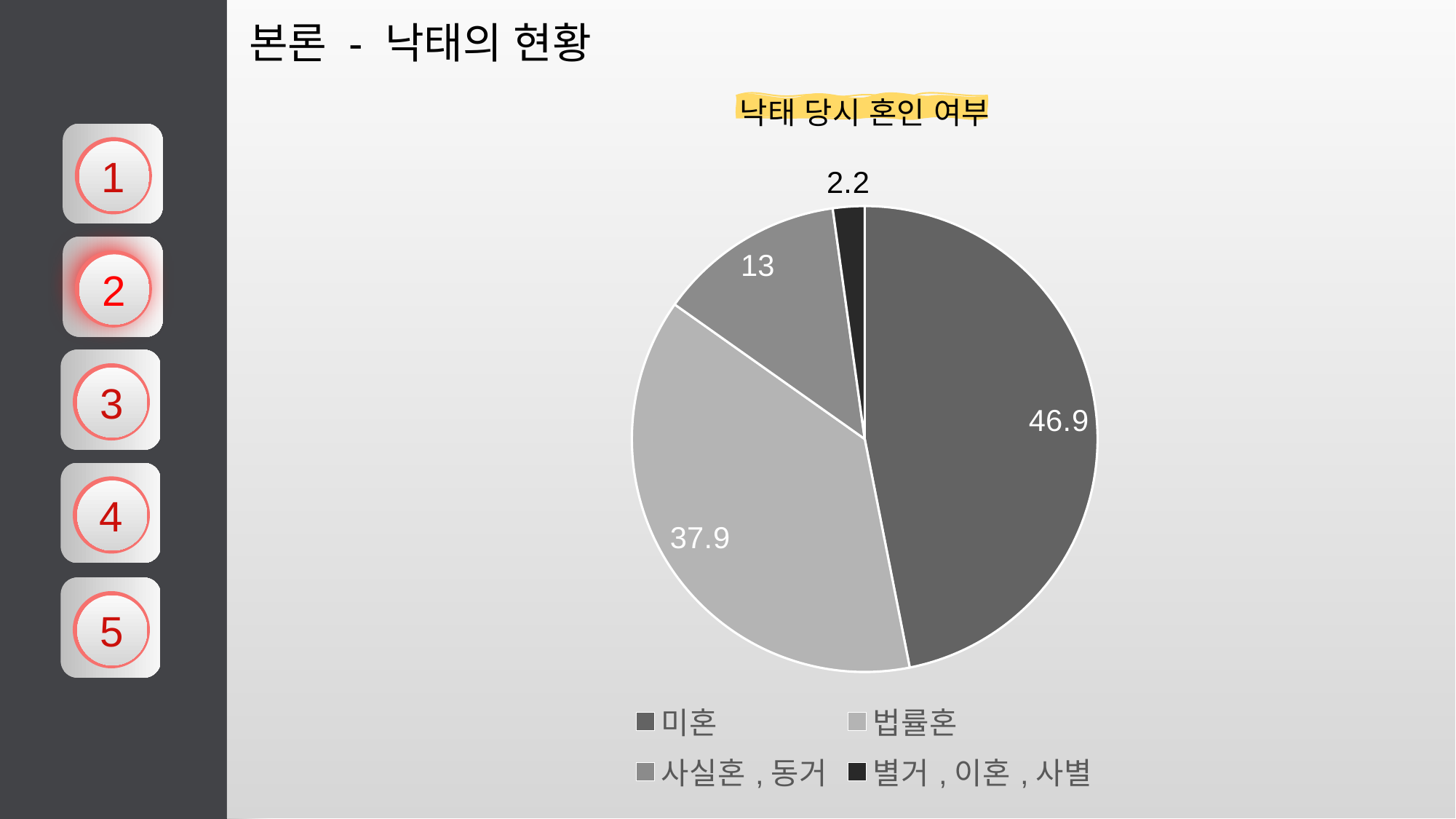

본론 - 낙태의 현황
낙태 당시 혼인 여부

1

### Chart

| Category | 판매 |
|---|---|
| 미혼 | 46.9 |
| 법률혼 | 37.9 |
| 사실혼,동거 | 13.0 |
| 별거,이혼,사별 | 2.2 |

2

3

4

5